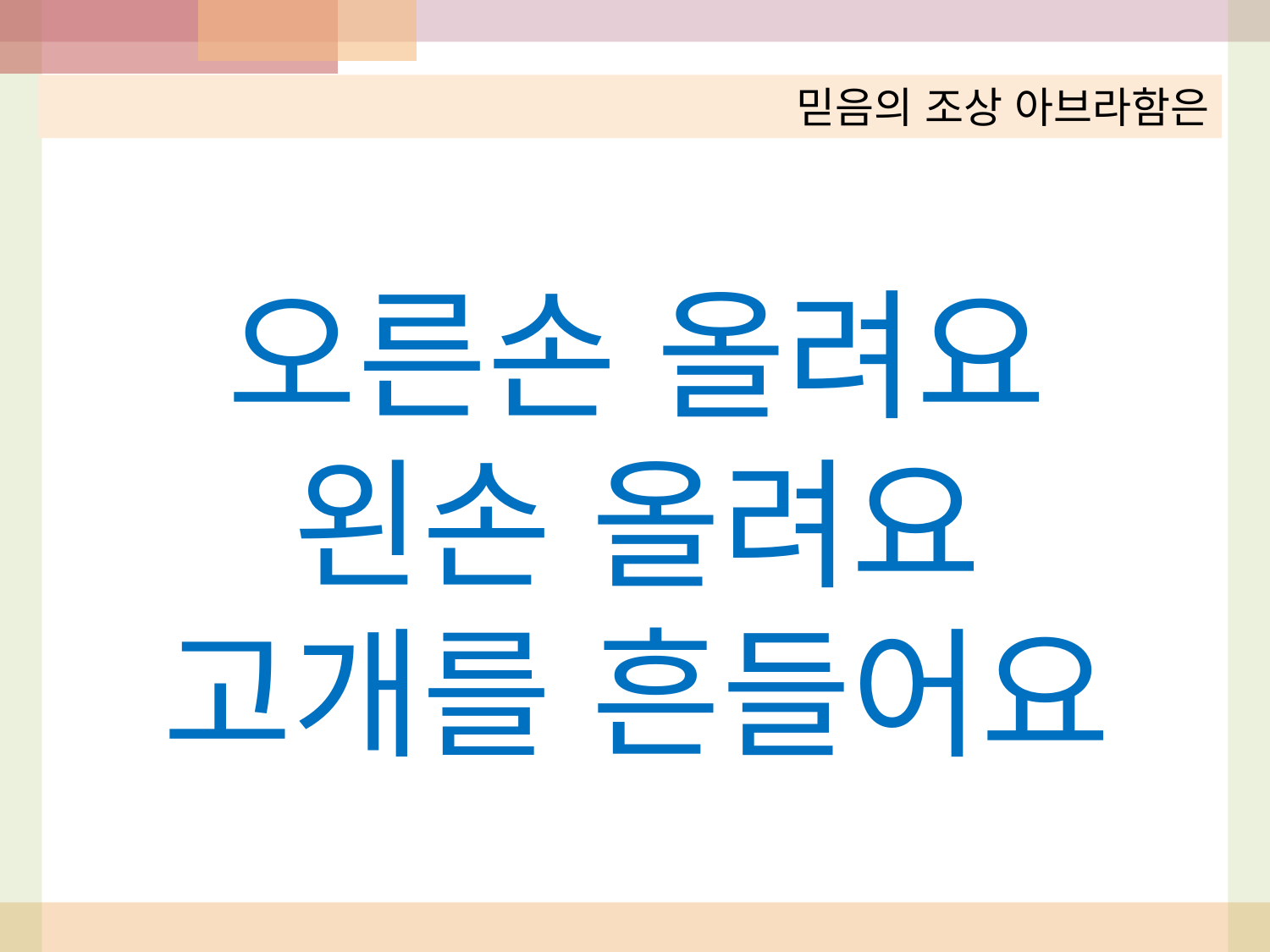

믿음의 조상 아브라함은
오른손 올려요
왼손 올려요
고개를 흔들어요